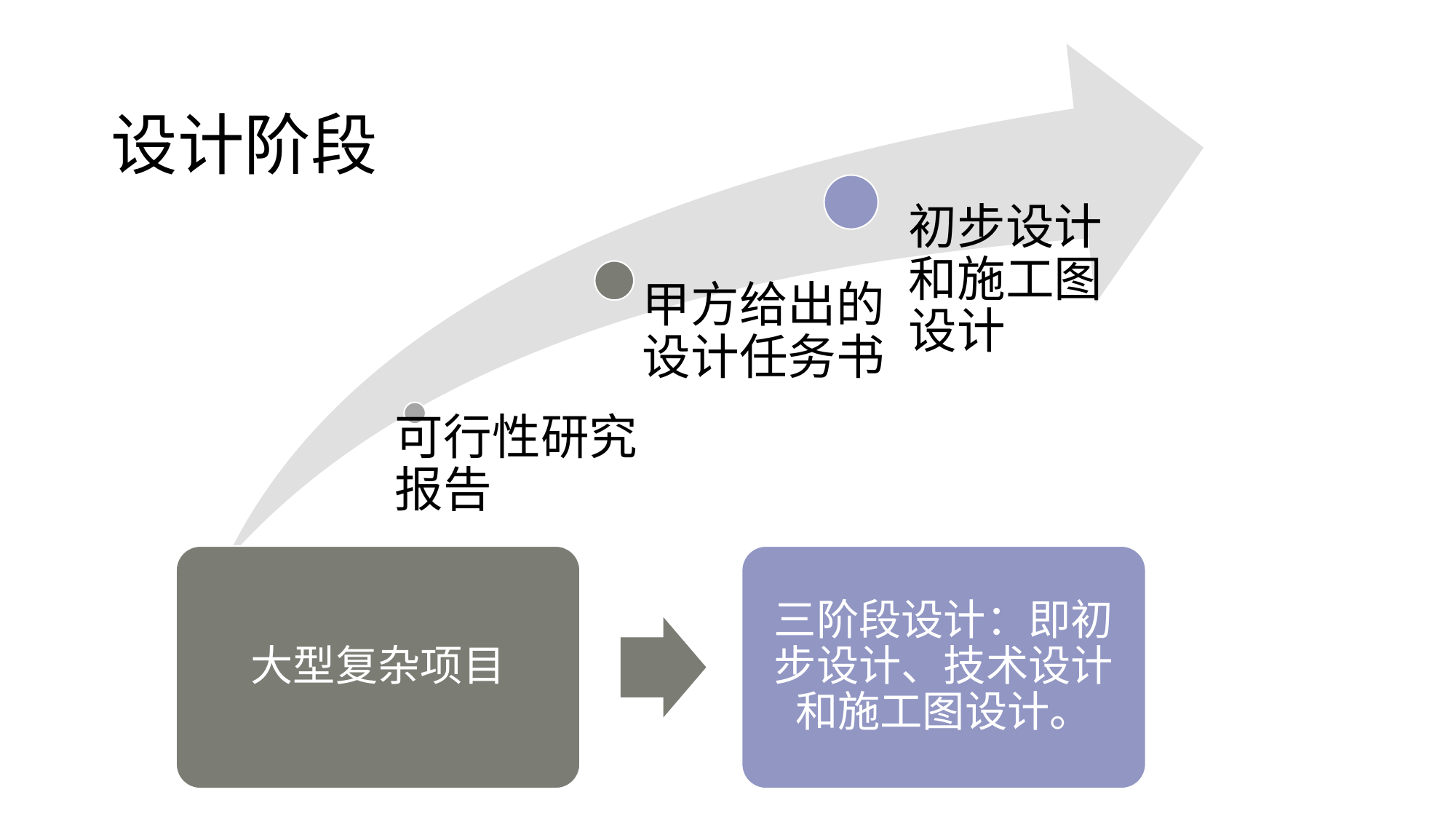

可行性研究报告
甲方给出的设计任务书
初步设计和施工图设计
# 设计阶段
大型复杂项目

三阶段设计：即初步设计、技术设计和施工图设计。